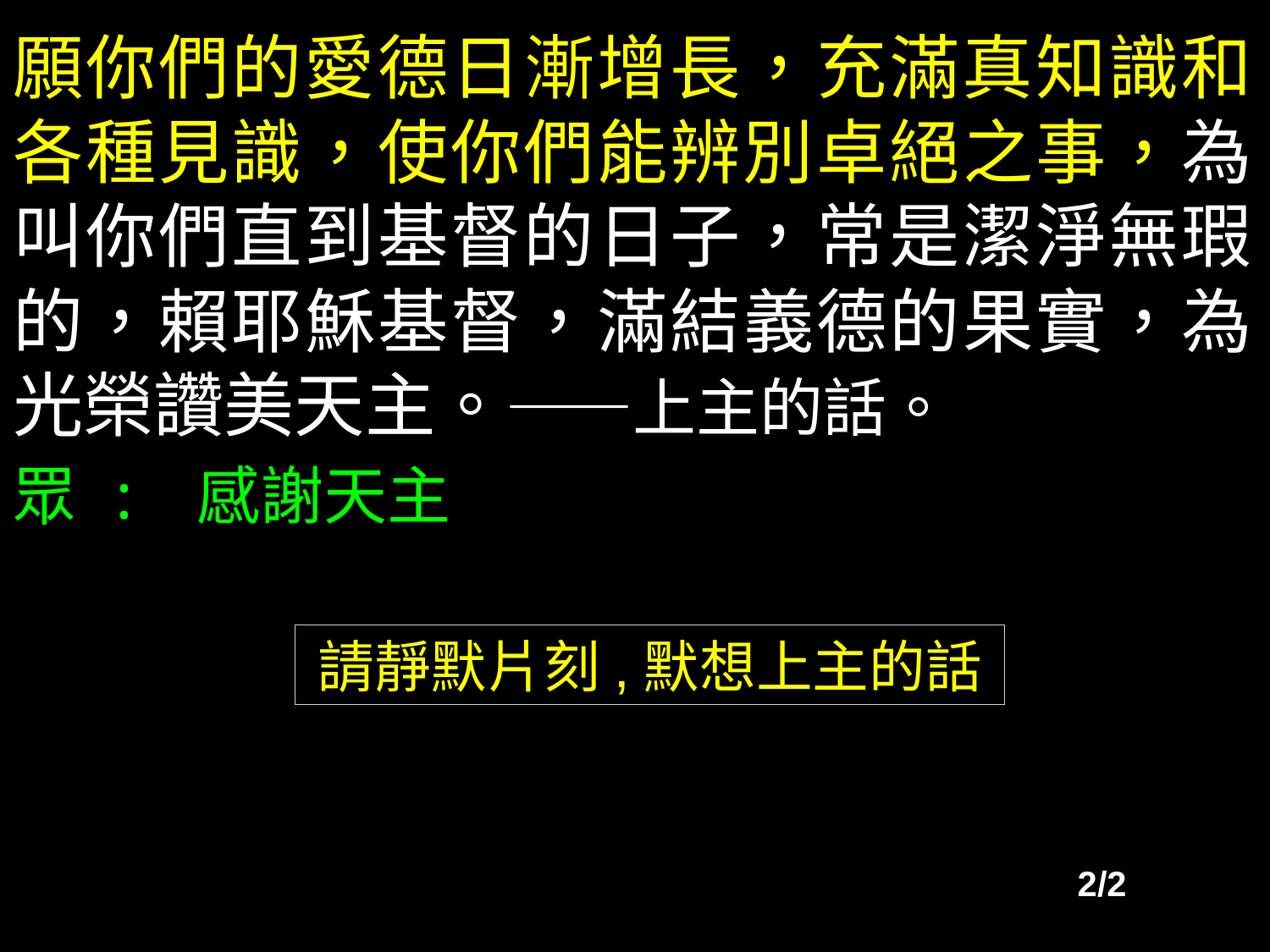

願你們的愛德日漸增長，充滿真知識和各種見識，使你們能辨別卓絕之事，為叫你們直到基督的日子，常是潔淨無瑕的，賴耶穌基督，滿結義德的果實，為光榮讚美天主。——上主的話。
眾 : 感謝天主

請靜默片刻,默想上主的話
2/2